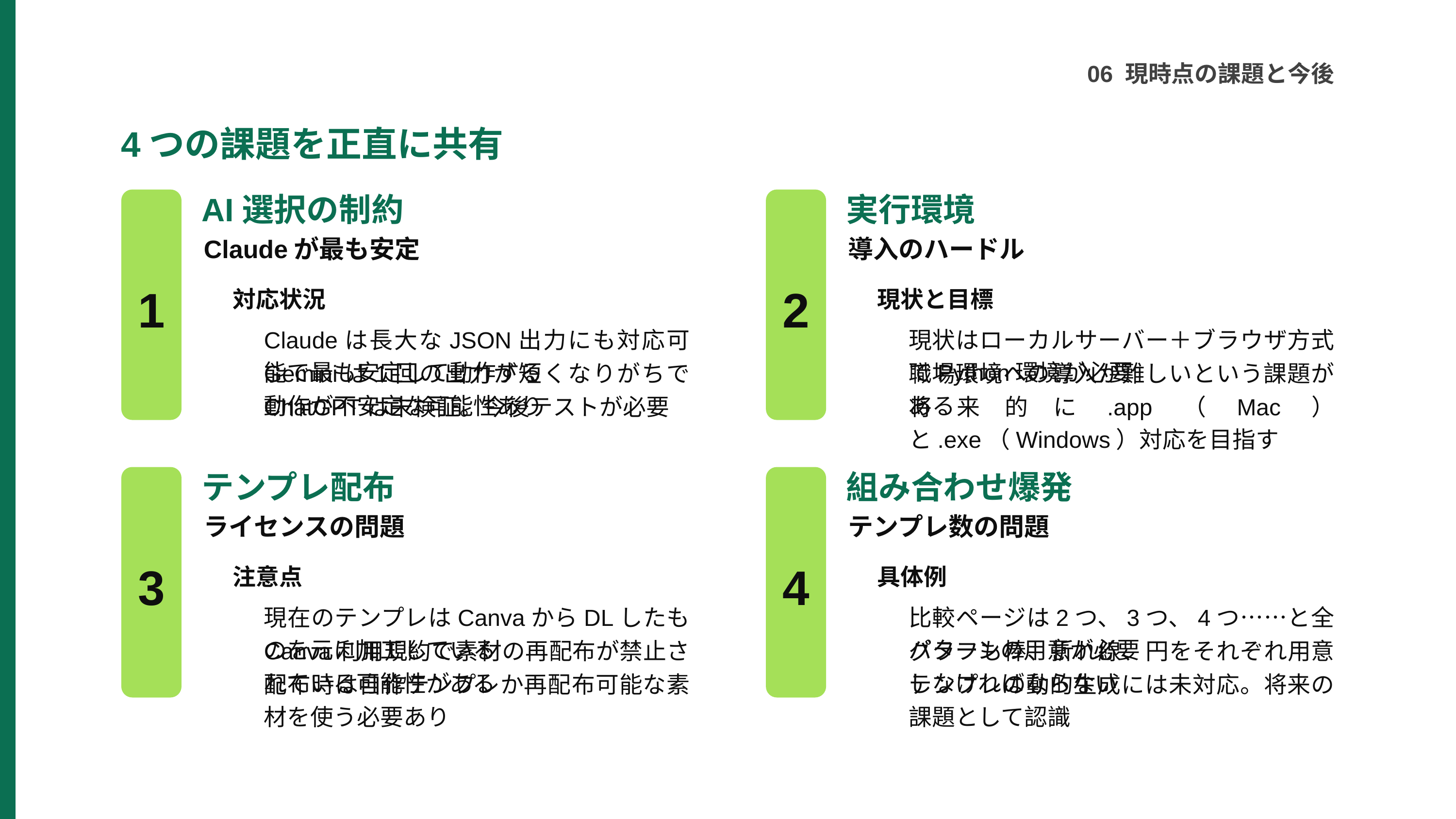

06 現時点の課題と今後

4つの課題を正直に共有
AI選択の制約
実行環境

Claudeが最も安定
導入のハードル
対応状況
現状と目標
1
2

Claudeは長大なJSON出力にも対応可能で最も安定して動作する
現状はローカルサーバー＋ブラウザ方式でPython環境が必要

Geminiは1回の出力が短くなりがちで動作が不安定な可能性あり
職場環境への導入が難しいという課題がある

ChatGPTは未検証。今後テストが必要
将来的に.app（Mac）と.exe（Windows）対応を目指す

テンプレ配布
組み合わせ爆発

ライセンスの問題
テンプレ数の問題

注意点
具体例
3
4

現在のテンプレはCanvaからDLしたものを元に加工している
比較ページは2つ、3つ、4つ……と全パターンの用意が必要

Canva利用規約で素材の再配布が禁止されている可能性がある
グラフも棒、折れ線、円をそれぞれ用意しなければならない

配布時は自作テンプレか再配布可能な素材を使う必要あり
テンプレの動的生成には未対応。将来の課題として認識